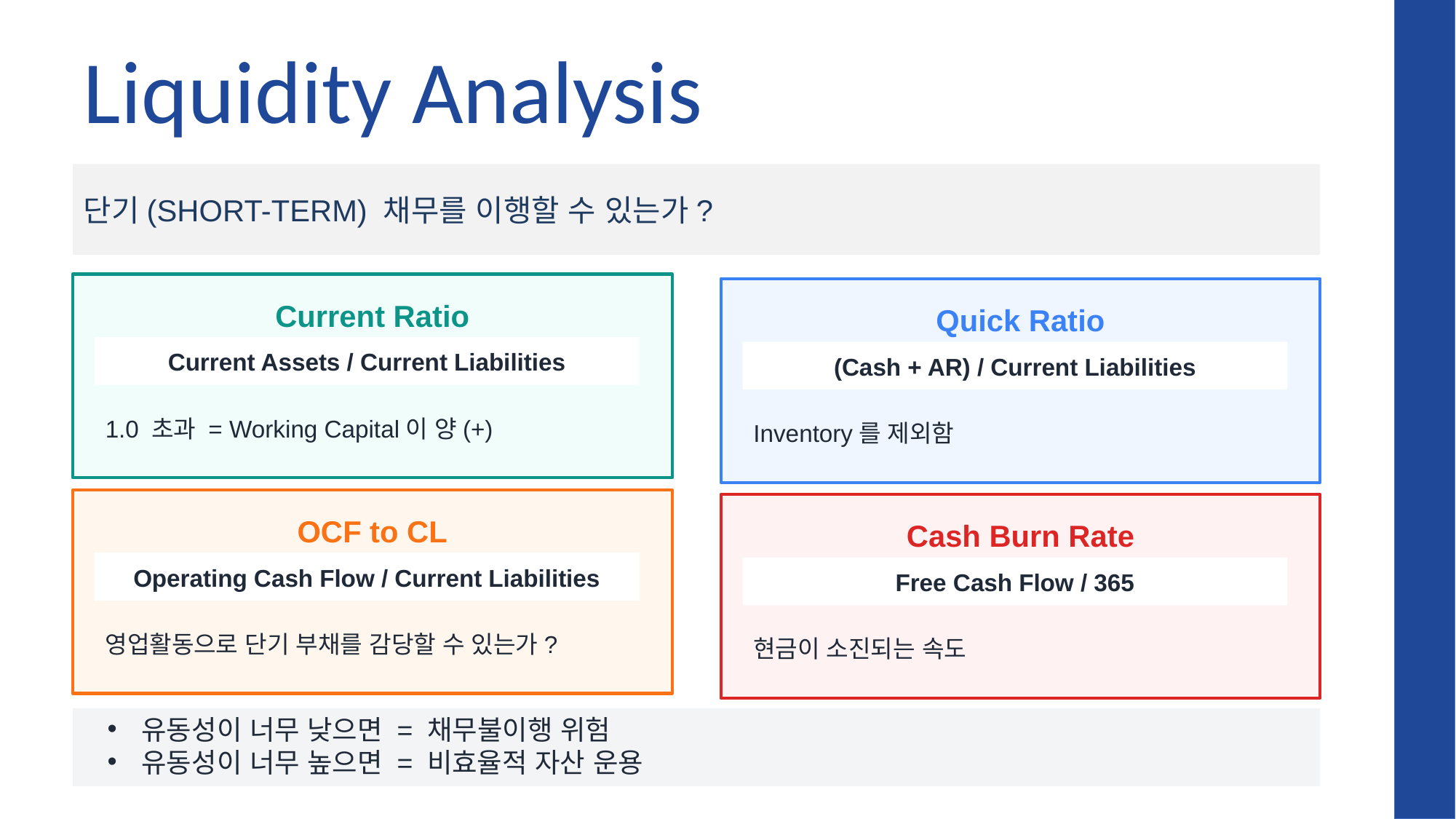

# Liquidity Analysis
단기(SHORT-TERM) 채무를 이행할 수 있는가?

Current Ratio
Quick Ratio

Current Assets / Current Liabilities
(Cash + AR) / Current Liabilities
1.0 초과 = Working Capital이 양(+)
Inventory를 제외함

OCF to CL
Cash Burn Rate

Operating Cash Flow / Current Liabilities
Free Cash Flow / 365
영업활동으로 단기 부채를 감당할 수 있는가?
현금이 소진되는 속도

유동성이 너무 낮으면 = 채무불이행 위험
유동성이 너무 높으면 = 비효율적 자산 운용